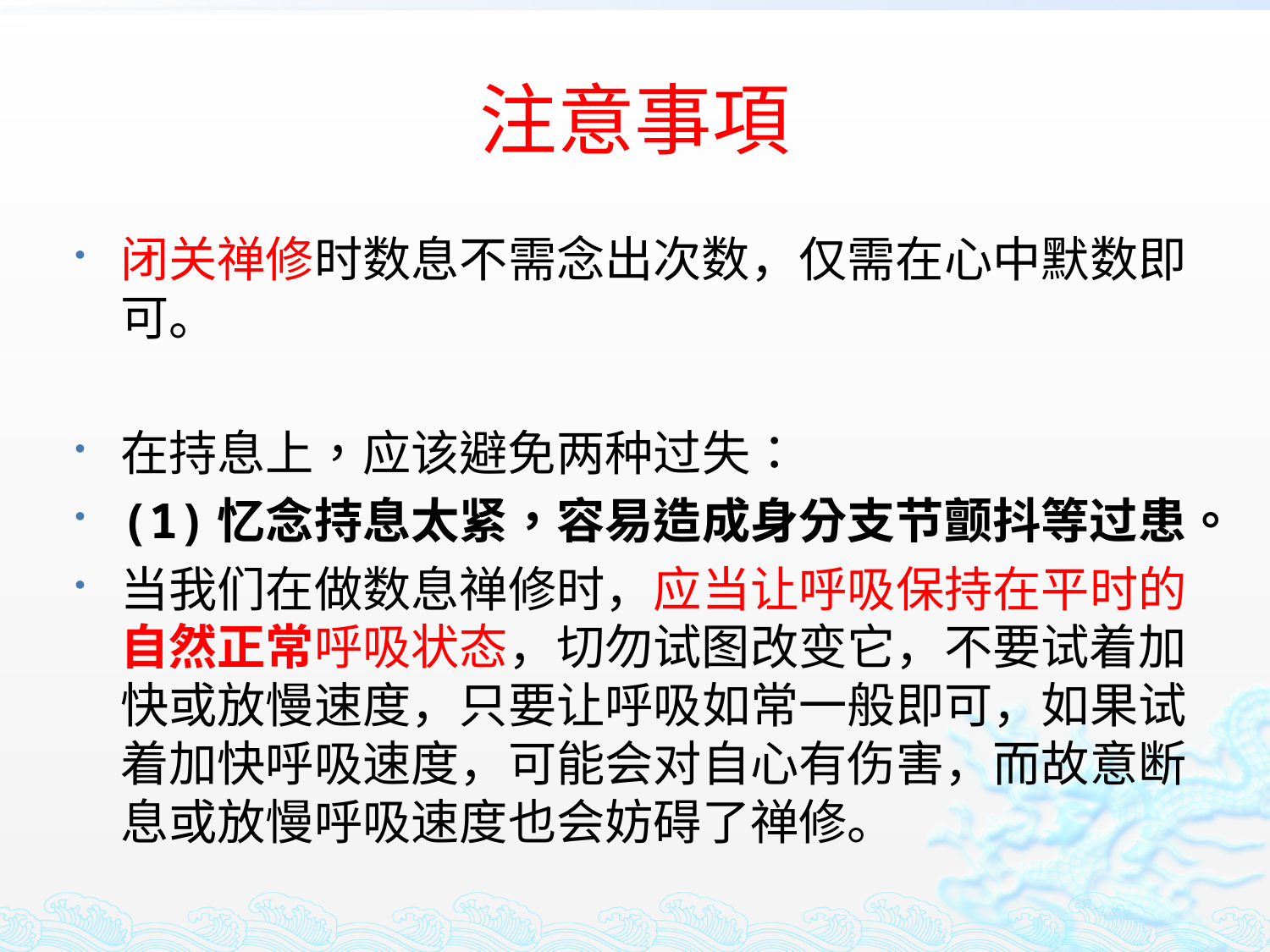

# 注意事項
闭关禅修时数息不需念出次数，仅需在心中默数即可。

在持息上，应该避免两种过失：
(1)忆念持息太紧，容易造成身分支节颤抖等过患。
当我们在做数息禅修时，应当让呼吸保持在平时的自然正常呼吸状态，切勿试图改变它，不要试着加快或放慢速度，只要让呼吸如常一般即可，如果试着加快呼吸速度，可能会对自心有伤害，而故意断息或放慢呼吸速度也会妨碍了禅修。